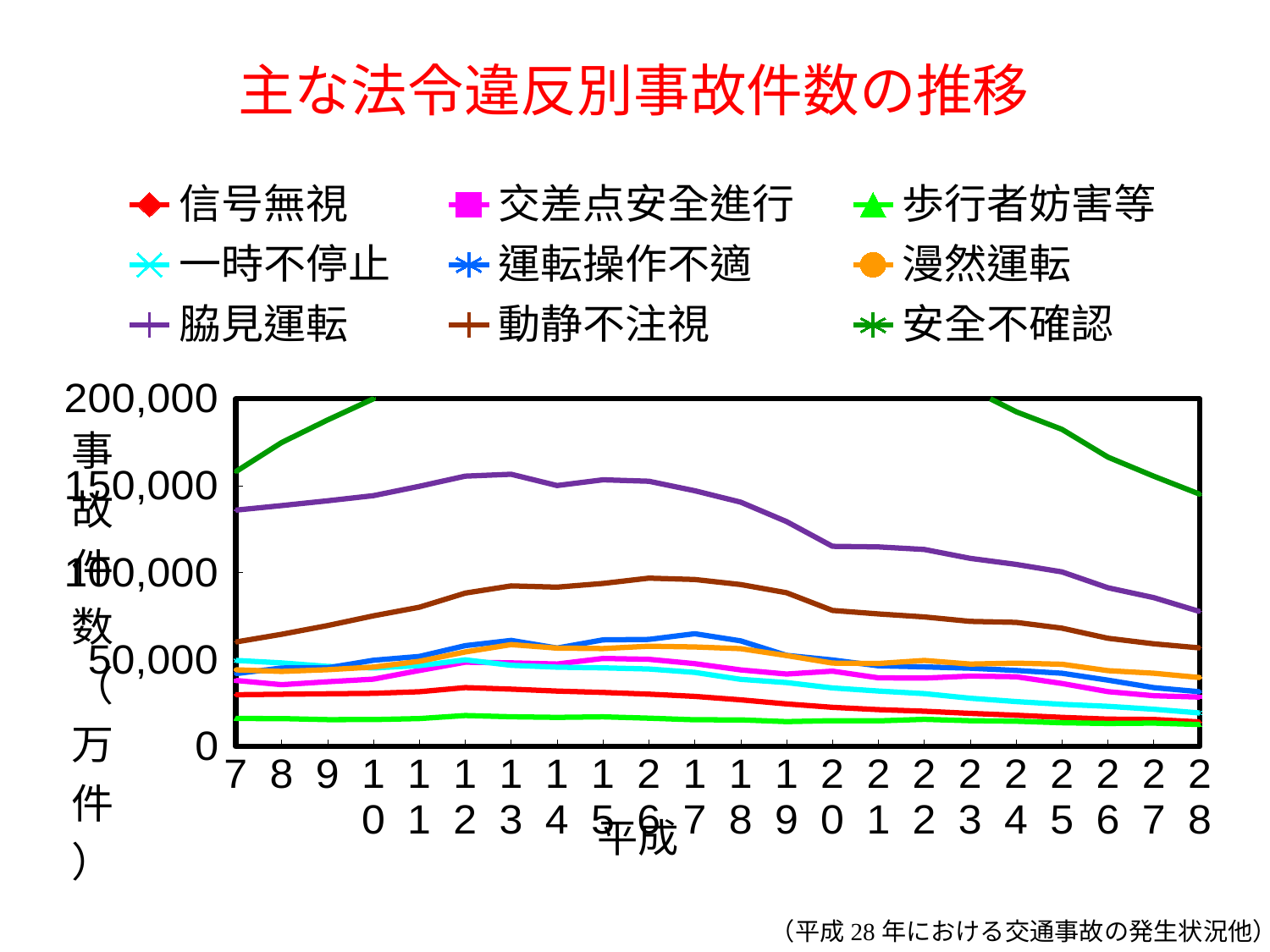

# 主な法令違反別事故件数の推移

### Chart

| Category | 信号無視 | 交差点安全進行 | 歩行者妨害等 | 一時不停止 | 運転操作不適 | 漫然運転 | 脇見運転 | 動静不注視 | 安全不確認 |
|---|---|---|---|---|---|---|---|---|---|
| 7.0 | 29760.0 | 37977.0 | 16059.0 | 49496.0 | 41889.0 | 44071.0 | 135920.0 | 60065.0 | 158029.0 |
| 8.0 | 30020.0 | 35535.0 | 16030.0 | 48056.0 | 45141.0 | 43148.0 | 138531.0 | 64509.0 | 174820.0 |
| 9.0 | 30285.0 | 37222.0 | 15425.0 | 46057.0 | 45204.0 | 44124.0 | 141308.0 | 69540.0 | 187790.0 |
| 10.0 | 30545.0 | 38725.0 | 15442.0 | 45160.0 | 49578.0 | 45668.0 | 144272.0 | 75126.0 | 199998.0 |
| 11.0 | 31462.0 | 43681.0 | 16031.0 | 46475.0 | 51771.0 | 48959.0 | 149655.0 | 80081.0 | 211467.0 |
| 12.0 | 33858.0 | 48470.0 | 17795.0 | 49800.0 | 57954.0 | 54361.0 | 155489.0 | 88217.0 | 231305.0 |
| 13.0 | 32982.0 | 48091.0 | 17061.0 | 46677.0 | 60990.0 | 58568.0 | 156547.0 | 92360.0 | 247795.0 |
| 14.0 | 31830.0 | 47421.0 | 16716.0 | 45582.0 | 56591.0 | 56575.0 | 150050.0 | 91635.0 | 256518.0 |
| 15.0 | 31059.0 | 50591.0 | 17037.0 | 45212.0 | 61301.0 | 56290.0 | 153383.0 | 93757.0 | 260509.0 |
| 26.0 | 30091.0 | 50144.0 | 16267.0 | 44540.0 | 61561.0 | 57654.0 | 152553.0 | 96818.0 | 269315.0 |
| 17.0 | 28818.0 | 47637.0 | 15353.0 | 42596.0 | 64860.0 | 57217.0 | 147101.0 | 96030.0 | 270017.0 |
| 18.0 | 26803.0 | 44037.0 | 15282.0 | 38615.0 | 60731.0 | 56243.0 | 140534.0 | 93132.0 | 261277.0 |
| 19.0 | 24445.0 | 41630.0 | 14282.0 | 36727.0 | 52419.0 | 52270.0 | 129347.0 | 88411.0 | 252637.0 |
| 20.0 | 22513.0 | 43311.0 | 14818.0 | 33670.0 | 49750.0 | 47941.0 | 115144.0 | 78233.0 | 227588.0 |
| 21.0 | 21185.0 | 39467.0 | 14704.0 | 31870.0 | 46395.0 | 47719.0 | 114769.0 | 76223.0 | 222585.0 |
| 22.0 | 20250.0 | 39306.0 | 15587.0 | 30370.0 | 45757.0 | 49475.0 | 113313.0 | 74524.0 | 218751.0 |
| 23.0 | 19022.0 | 40478.0 | 14778.0 | 27714.0 | 45005.0 | 47370.0 | 108180.0 | 71955.0 | 205782.0 |
| 24.0 | 17951.0 | 40069.0 | 14504.0 | 25797.0 | 43709.0 | 47917.0 | 104712.0 | 71375.0 | 192557.0 |
| 25.0 | 16720.0 | 36233.0 | 13616.0 | 24221.0 | 42117.0 | 47282.0 | 100400.0 | 68032.0 | 182376.0 |
| 26.0 | 15702.0 | 31516.0 | 13197.0 | 23091.0 | 38133.0 | 43600.0 | 91293.0 | 62240.0 | 166450.0 |
| 27.0 | 15505.0 | 29168.0 | 13427.0 | 21391.0 | 33845.0 | 42103.0 | 85601.0 | 59044.0 | 155446.0 |
| 28.0 | 14110.0 | 28393.0 | 12614.0 | 19248.0 | 31465.0 | 39625.0 | 77586.0 | 56677.0 | 145093.0 |
（平成28年における交通事故の発生状況他）